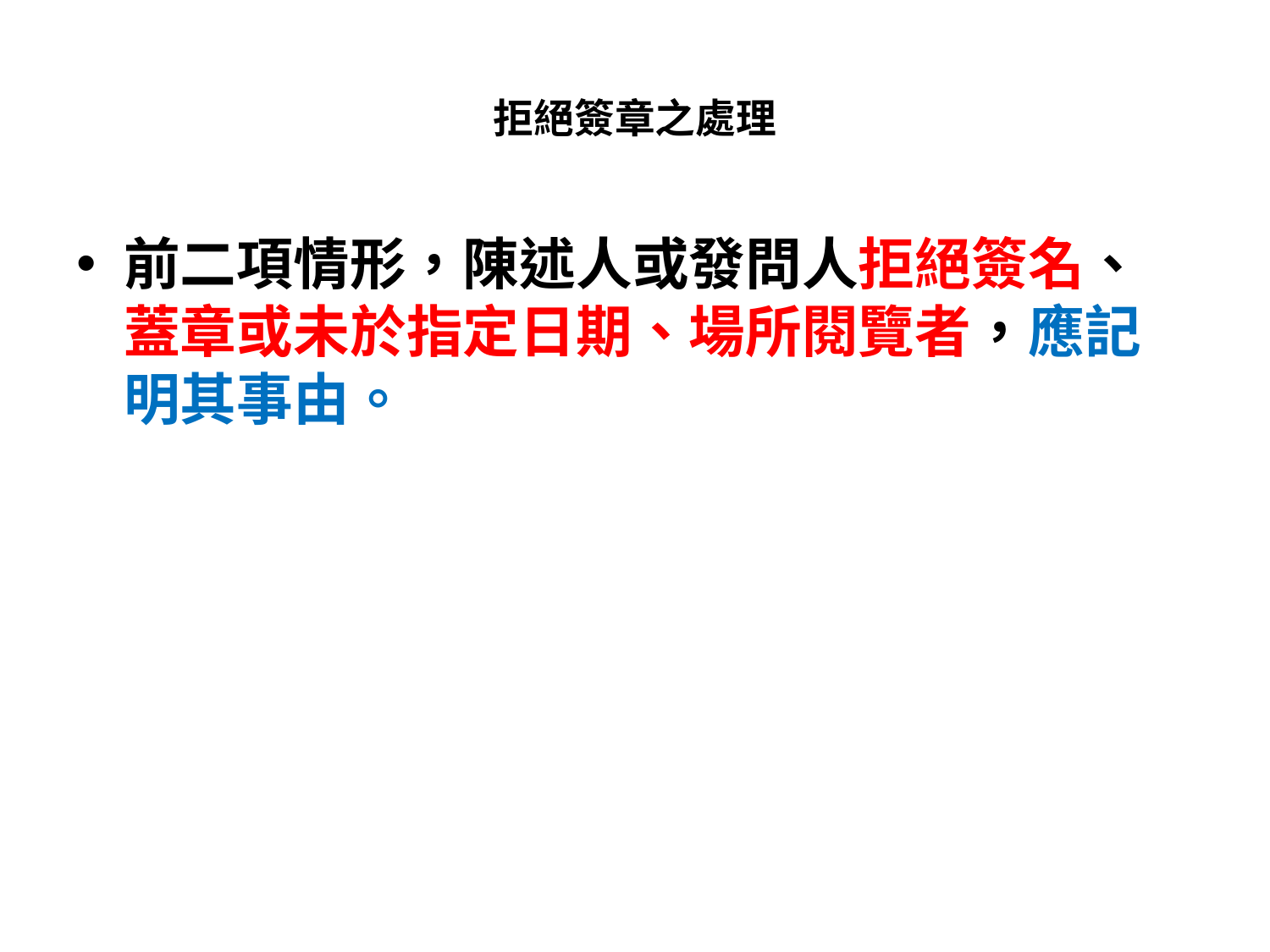

# 拒絕簽章之處理
前二項情形，陳述人或發問人拒絕簽名、蓋章或未於指定日期、場所閱覽者，應記明其事由。